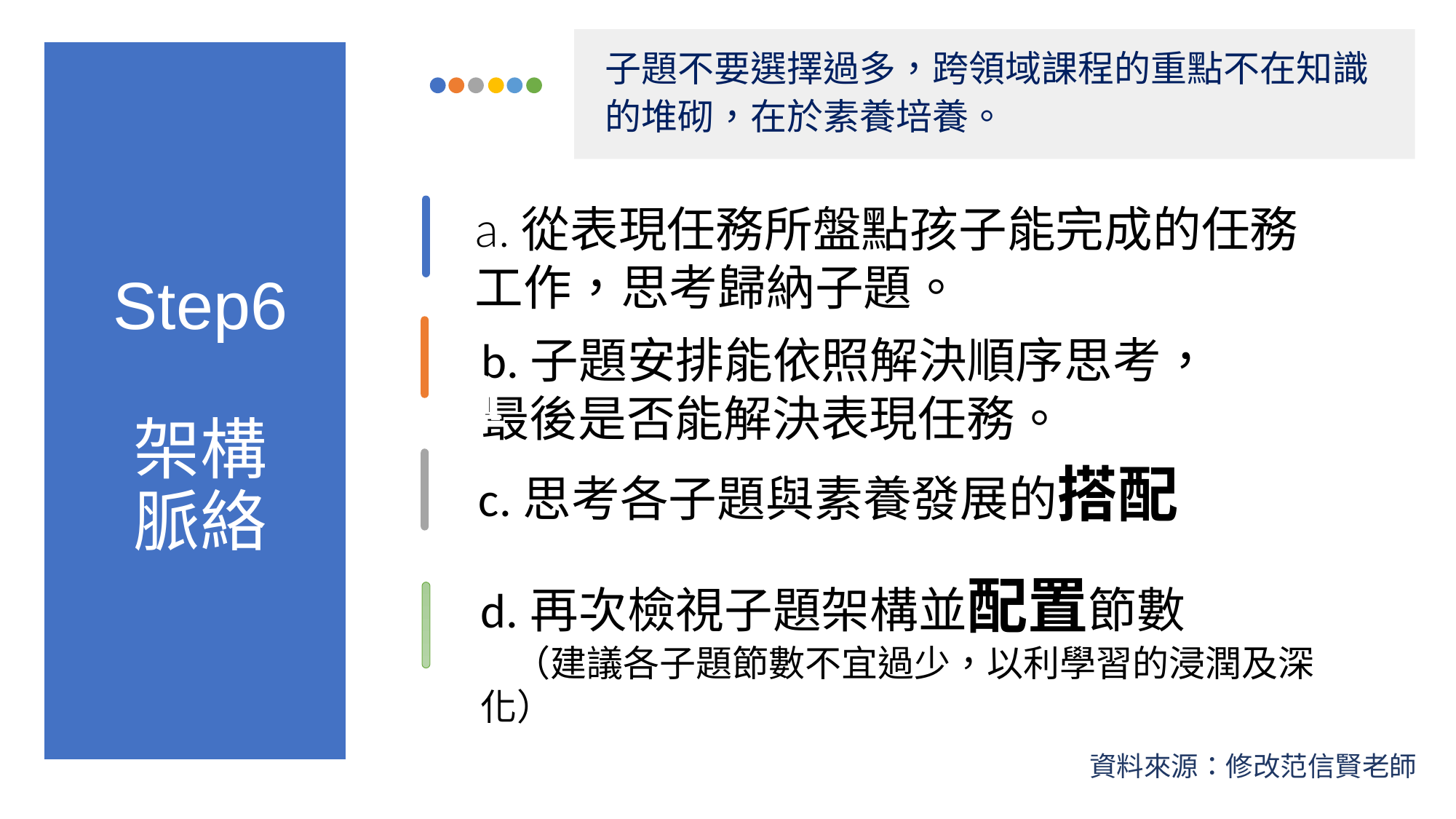

子題不要選擇過多，跨領域課程的重點不在知識的堆砌，在於素養培養。

Step6

架構
脈絡

a.從表現任務所盤點孩子能完成的任務工作，思考歸納子題。

b.子題安排能依照解決順序思考，最後是否能解決表現任務。

c.思考各子題與素養發展的搭配
d.再次檢視子題架構並配置節數
   （建議各子題節數不宜過少，以利學習的浸潤及深化）

資料來源：修改范信賢老師